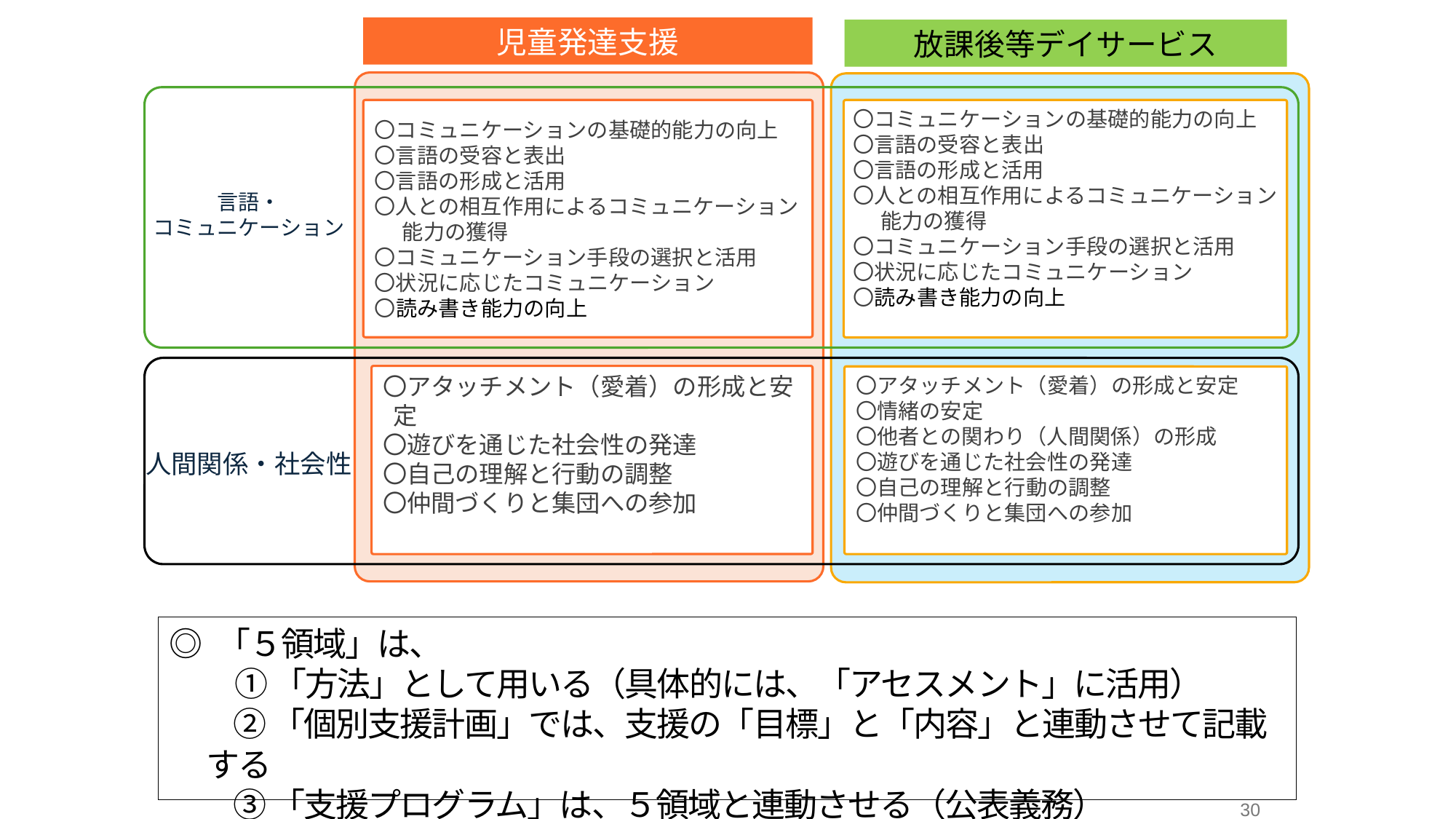

児童発達支援

〇コミュニケーションの基礎的能力の向上
〇言語の受容と表出
〇言語の形成と活用
〇人との相互作用によるコミュニケーション能力の獲得
〇コミュニケーション手段の選択と活用
〇状況に応じたコミュニケーション
〇読み書き能力の向上
〇アタッチメント（愛着）の形成と安定
〇遊びを通じた社会性の発達
〇自己の理解と行動の調整
〇仲間づくりと集団への参加
放課後等デイサービス

〇コミュニケーションの基礎的能力の向上
〇言語の受容と表出
〇言語の形成と活用
〇人との相互作用によるコミュニケーション能力の獲得
〇コミュニケーション手段の選択と活用
〇状況に応じたコミュニケーション
〇読み書き能力の向上
〇アタッチメント（愛着）の形成と安定
〇情緒の安定
〇他者との関わり（人間関係）の形成
〇遊びを通じた社会性の発達
〇自己の理解と行動の調整
〇仲間づくりと集団への参加

言語・
コミュニケーション

人間関係・社会性
◎ 「５領域」は、
　　① 「方法」として用いる（具体的には、「アセスメント」に活用）
　　② 「個別支援計画」では、支援の「目標」と「内容」と連動させて記載する
　　③ 「支援プログラム」は、５領域と連動させる（公表義務）
30